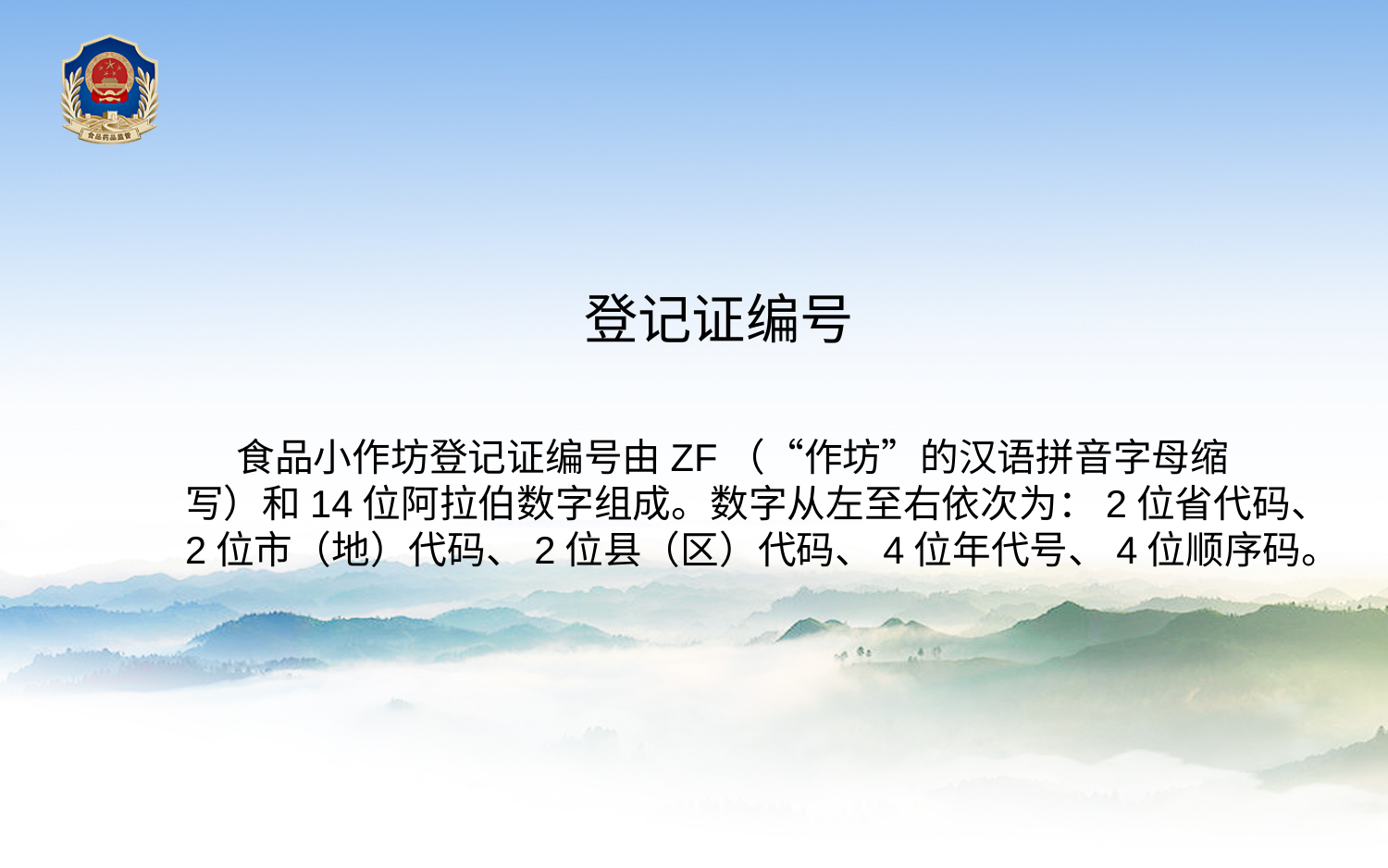

登记证编号

           食品小作坊登记证编号由ZF（“作坊”的汉语拼音字母缩写）和14位阿拉伯数字组成。数字从左至右依次为：2位省代码、2位市（地）代码、2位县（区）代码、4位年代号、4位顺序码。